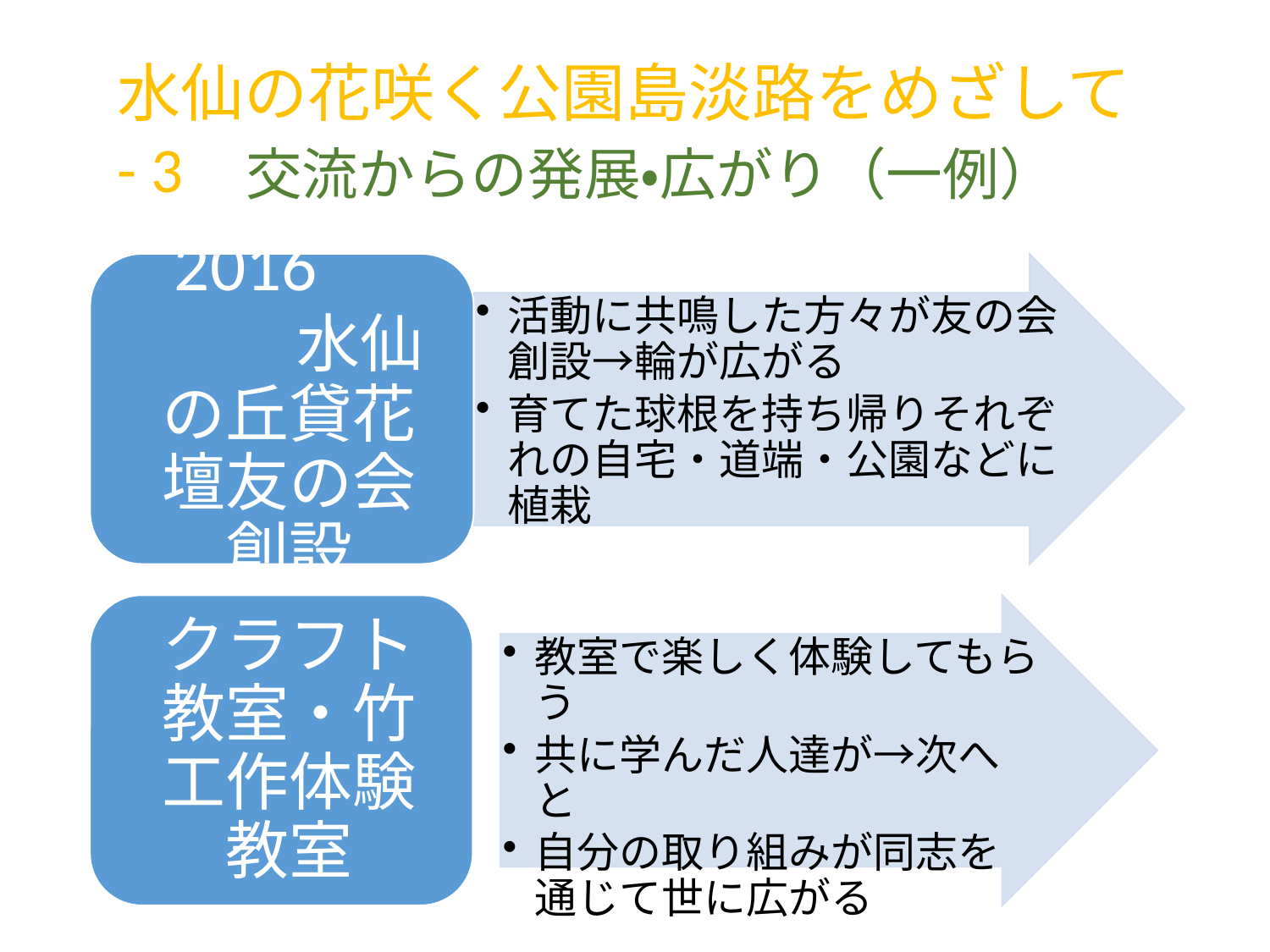

水仙の花咲く公園島淡路をめざして - 3
交流からの発展・広がり（一例）
活動に共鳴した方々が友の会創設→輪が広がる
育てた球根を持ち帰りそれぞれの自宅・道端・公園などに植栽

2016　　　水仙の丘貸花壇友の会創設
教室で楽しく体験してもらう
共に学んだ人達が→次へと
自分の取り組みが同志を通じて世に広がる
クラフト教室・竹工作体験教室